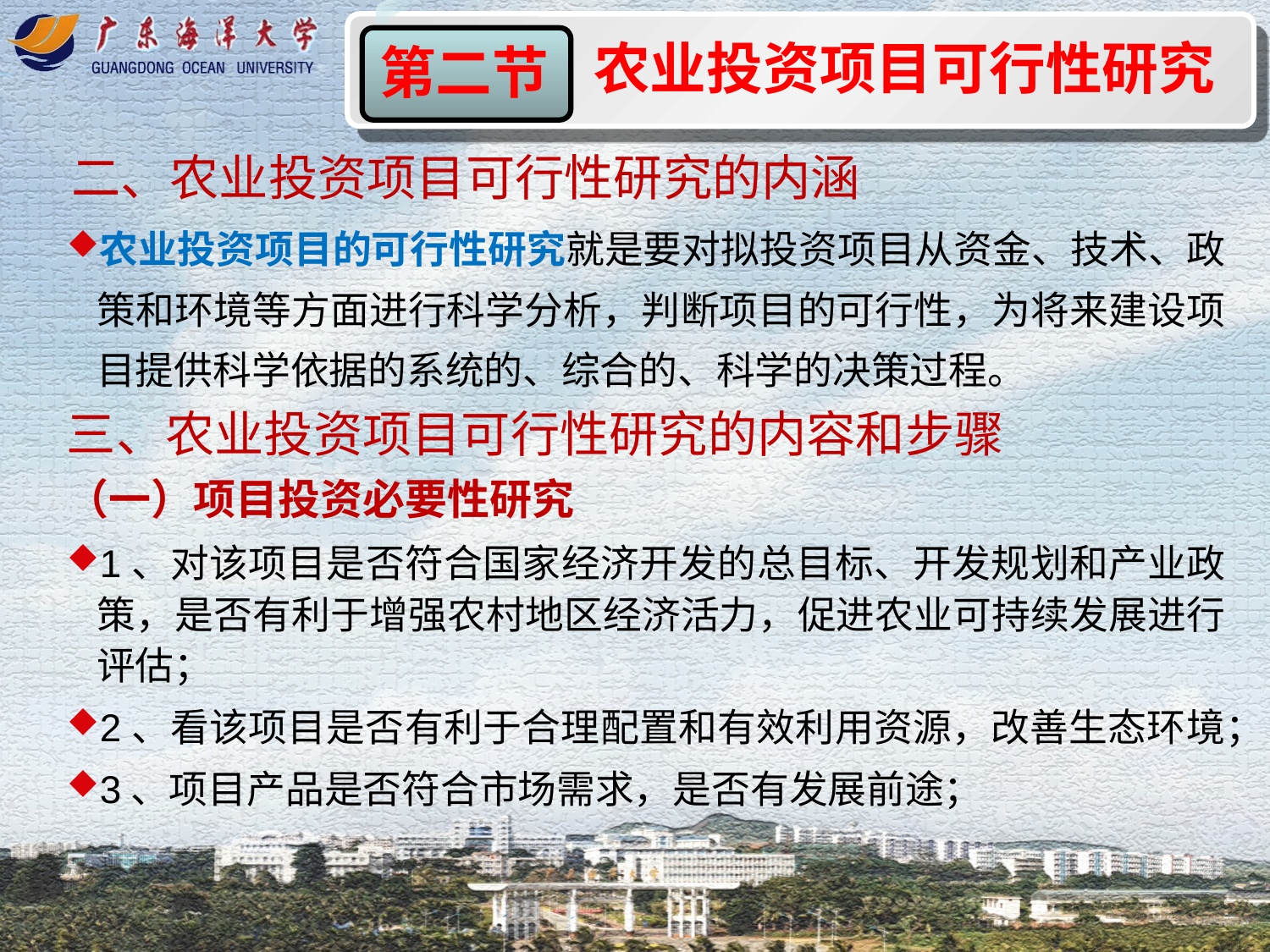

农业投资项目可行性研究

第二节
二、农业投资项目可行性研究的内涵
农业投资项目的可行性研究就是要对拟投资项目从资金、技术、政策和环境等方面进行科学分析，判断项目的可行性，为将来建设项目提供科学依据的系统的、综合的、科学的决策过程。
三、农业投资项目可行性研究的内容和步骤
（一）项目投资必要性研究
1、对该项目是否符合国家经济开发的总目标、开发规划和产业政策，是否有利于增强农村地区经济活力，促进农业可持续发展进行评估；
2、看该项目是否有利于合理配置和有效利用资源，改善生态环境；
3、项目产品是否符合市场需求，是否有发展前途；